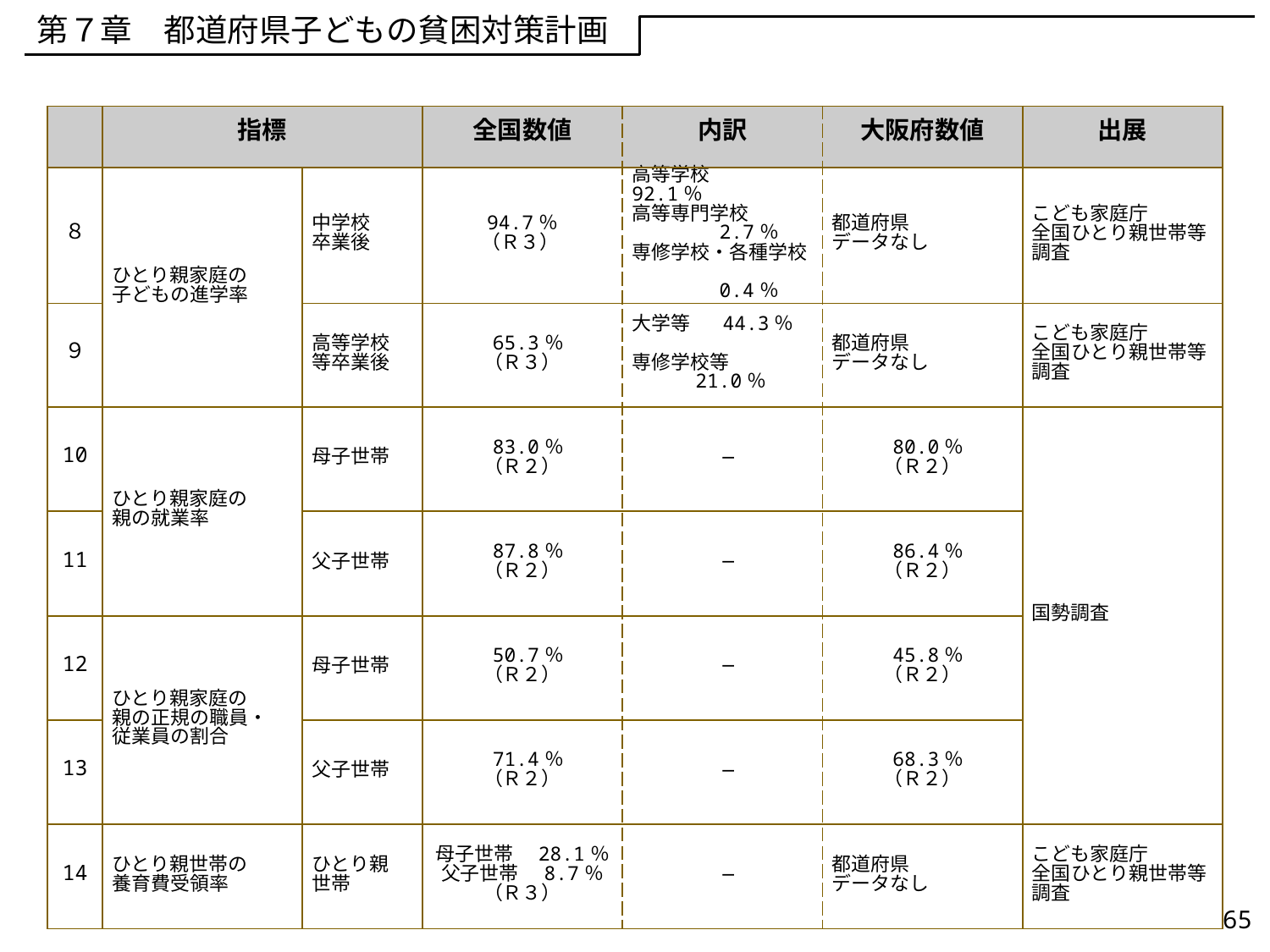

第７章　都道府県子どもの貧困対策計画
|  | 指標 |  | 全国数値 | 内訳 | 大阪府数値 | 出展 |
| --- | --- | --- | --- | --- | --- | --- |
| ８ | ひとり親家庭の 子どもの進学率 | 中学校 卒業後 | 94.7％ （Ｒ３） | 高等学校　 92.1％ 　 高等専門学校 2.7％ 専修学校・各種学校 0.4％ | 都道府県 データなし | こども家庭庁 全国ひとり親世帯等調査 |
| ９ |  | 高等学校 等卒業後 | 65.3％ （Ｒ３） | 大学等 44.3％ 　 専修学校等　21.0％ | 都道府県 データなし | こども家庭庁 全国ひとり親世帯等調査 |
| 10 | ひとり親家庭の 親の就業率 | 母子世帯 | 83.0％ （Ｒ２） | ― | 80.0％ （Ｒ２） | 国勢調査 |
| 11 |  | 父子世帯 | 87.8％ （Ｒ２） | ― | 86.4％ （Ｒ２） |  |
| 12 | ひとり親家庭の 親の正規の職員・ 従業員の割合 | 母子世帯 | 50.7％ （Ｒ２） | ― | 45.8％ （Ｒ２） |  |
| 13 |  | 父子世帯 | 71.4％ （Ｒ２） | ― | 68.3％ （Ｒ２） |  |
| 14 | ひとり親世帯の 養育費受領率 | ひとり親 世帯 | 母子世帯　28.1％ 父子世帯　8.7％ （Ｒ３） | ― | 都道府県 データなし | こども家庭庁 全国ひとり親世帯等調査 |
65